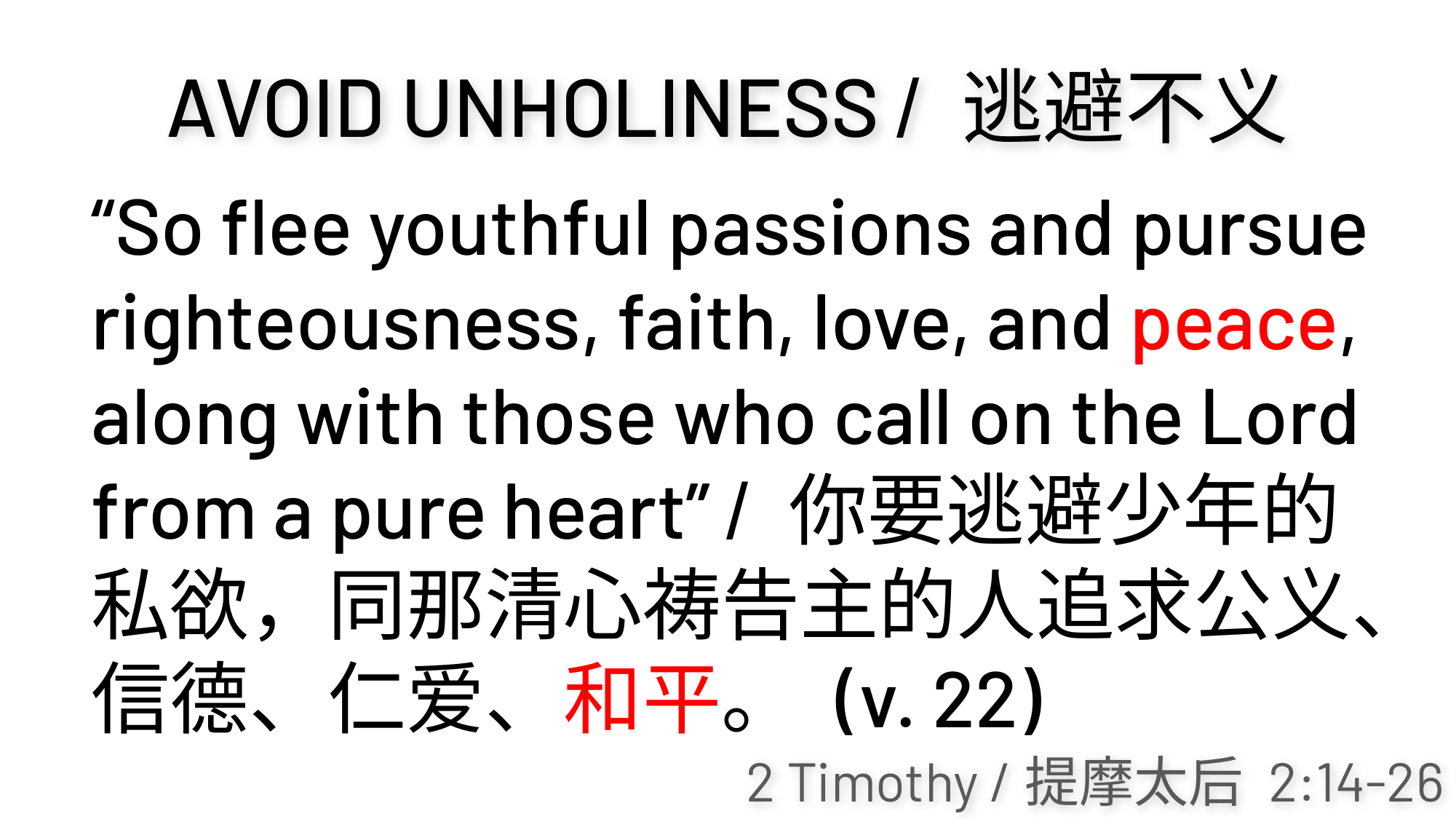

AVOID UNHOLINESS / 逃避不义
“So flee youthful passions and pursue righteousness, faith, love, and peace, along with those who call on the Lord from a pure heart” / 你要逃避少年的私欲，同那清心祷告主的人追求公义、信德、仁爱、和平。 (v. 22)
2 Timothy /提摩太后 2:14-26